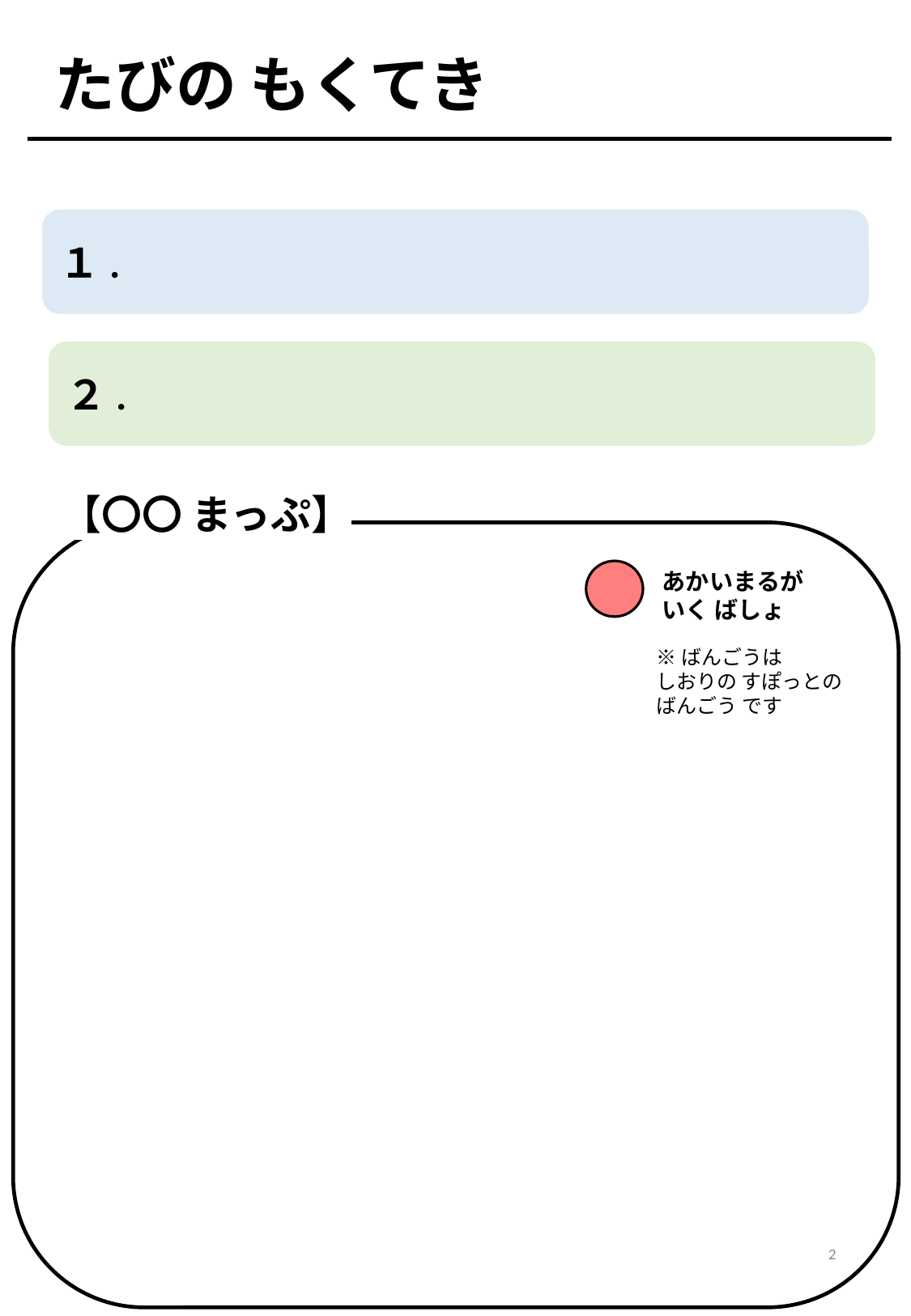

たびの もくてき
１.
２.
【〇〇 まっぷ】

あかいまるが
いく ばしょ

※ばんごうは
しおりの すぽっとの
ばんごう です
2